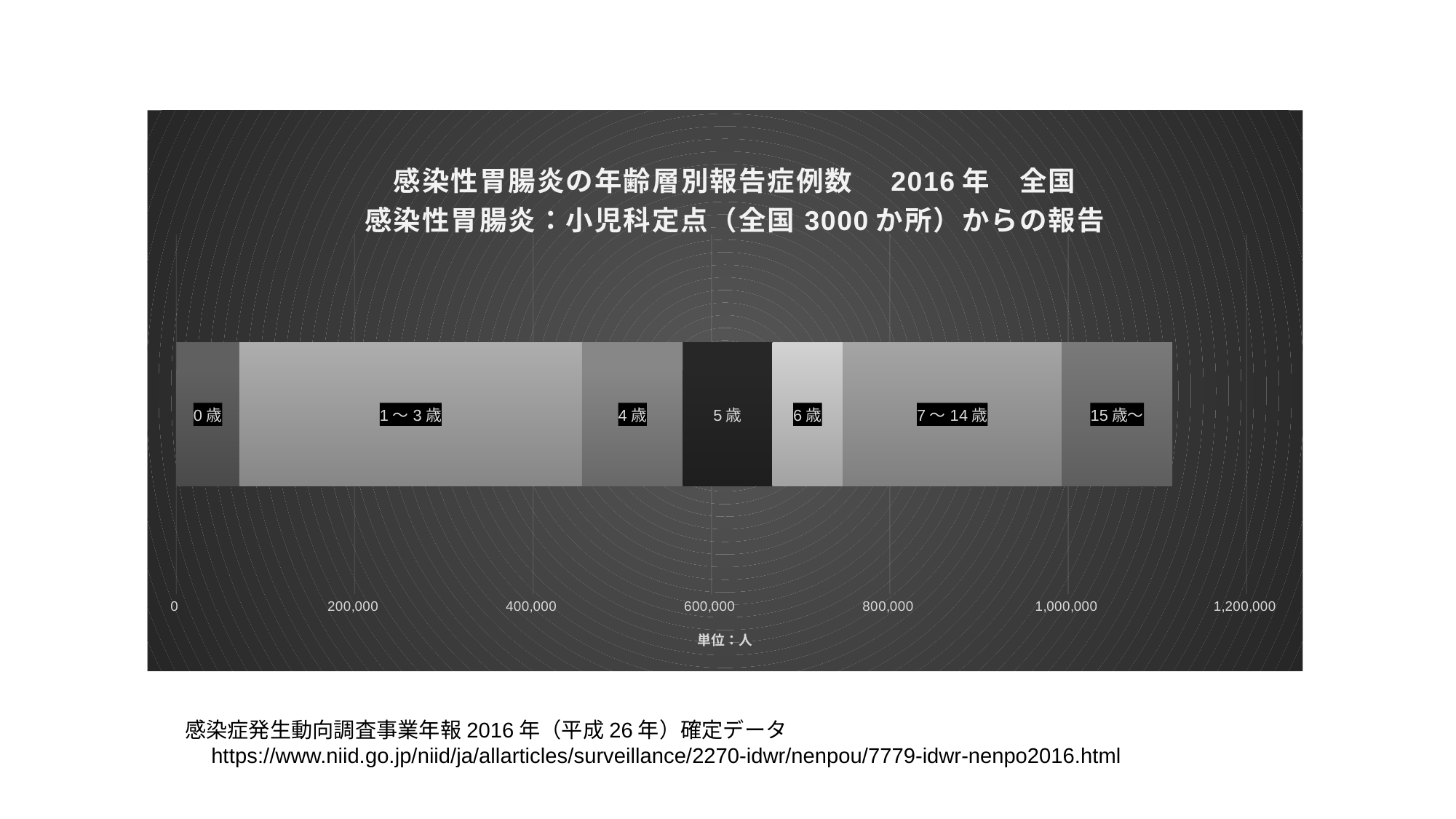

### Chart: 感染性胃腸炎の年齢層別報告症例数　2016年　全国
感染性胃腸炎：小児科定点（全国3000か所）からの報告

| Category | 0歳 | 1～3歳 | 4歳 | 5歳 | 6歳 | 7～14歳 | 15歳～ |
|---|---|---|---|---|---|---|---|
感染症発生動向調査事業年報2016年（平成26年）確定データ
　https://www.niid.go.jp/niid/ja/allarticles/surveillance/2270-idwr/nenpou/7779-idwr-nenpo2016.html